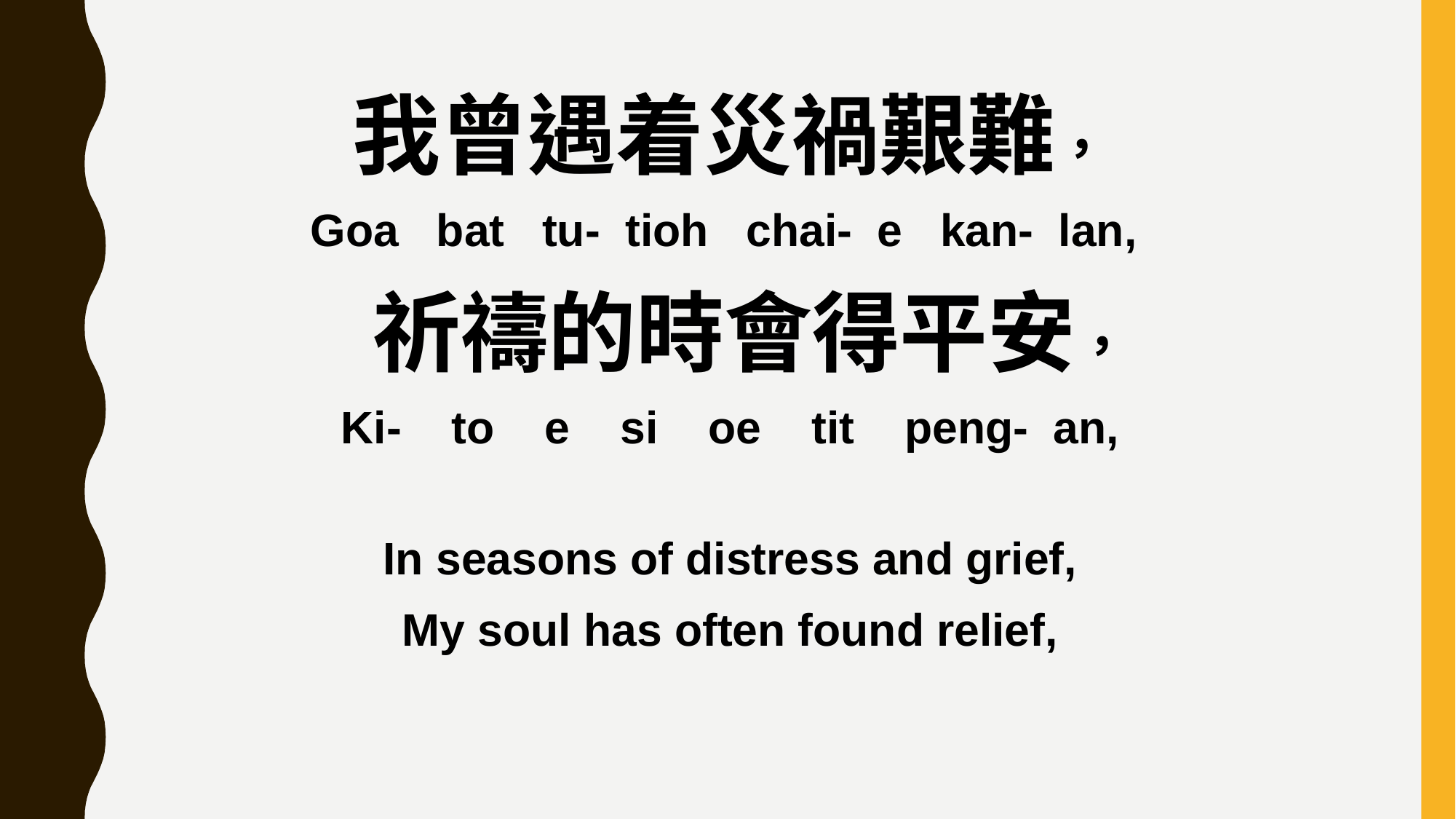

我曾遇着災禍艱難，
Goa   bat   tu-  tioh   chai-  e   kan-  lan,
 祈禱的時會得平安，
Ki-    to    e    si    oe    tit    peng-  an,

In seasons of distress and grief,
My soul has often found relief,